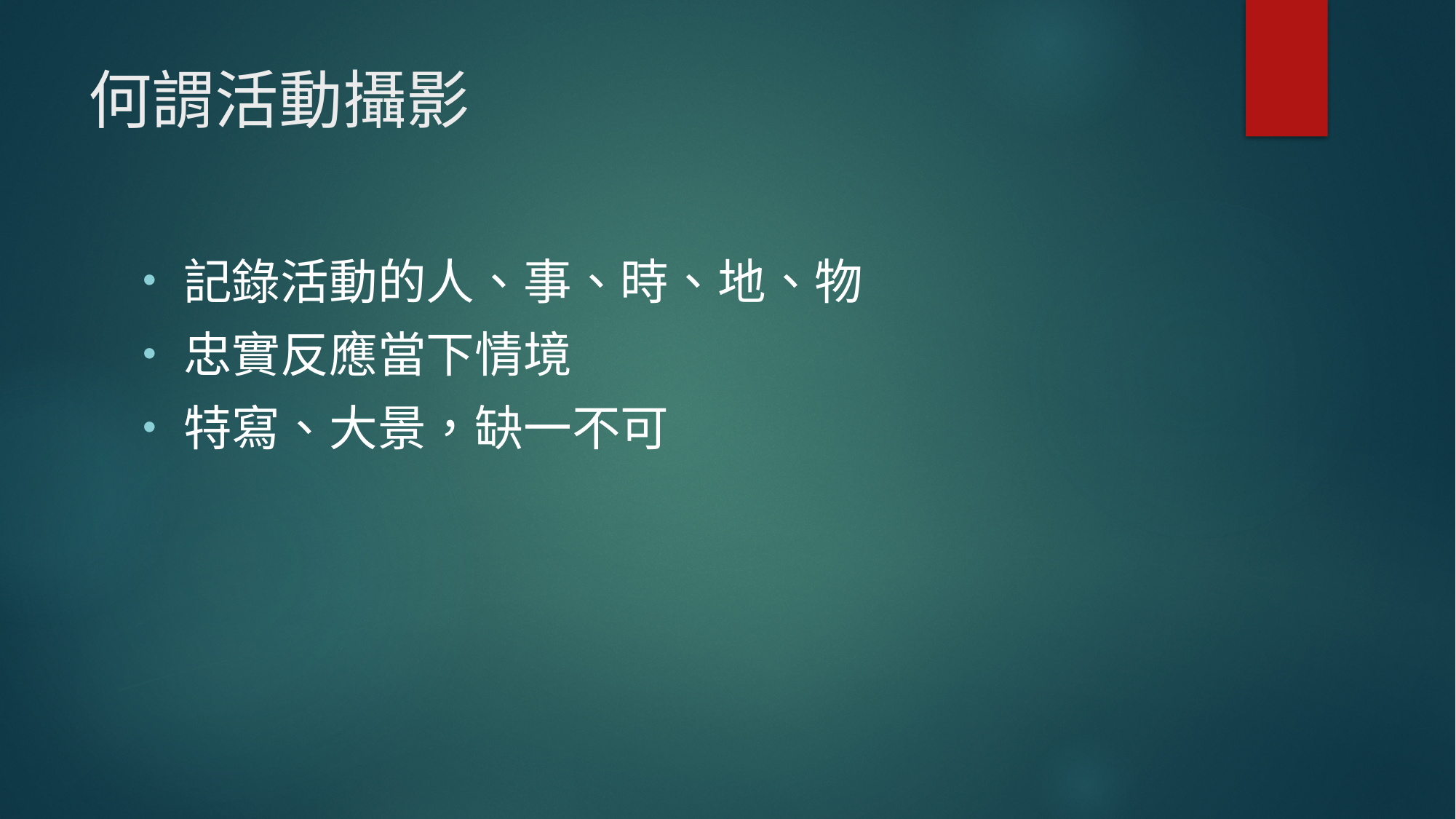

# 何謂活動攝影
記錄活動的人、事、時、地、物
忠實反應當下情境
特寫、大景，缺一不可